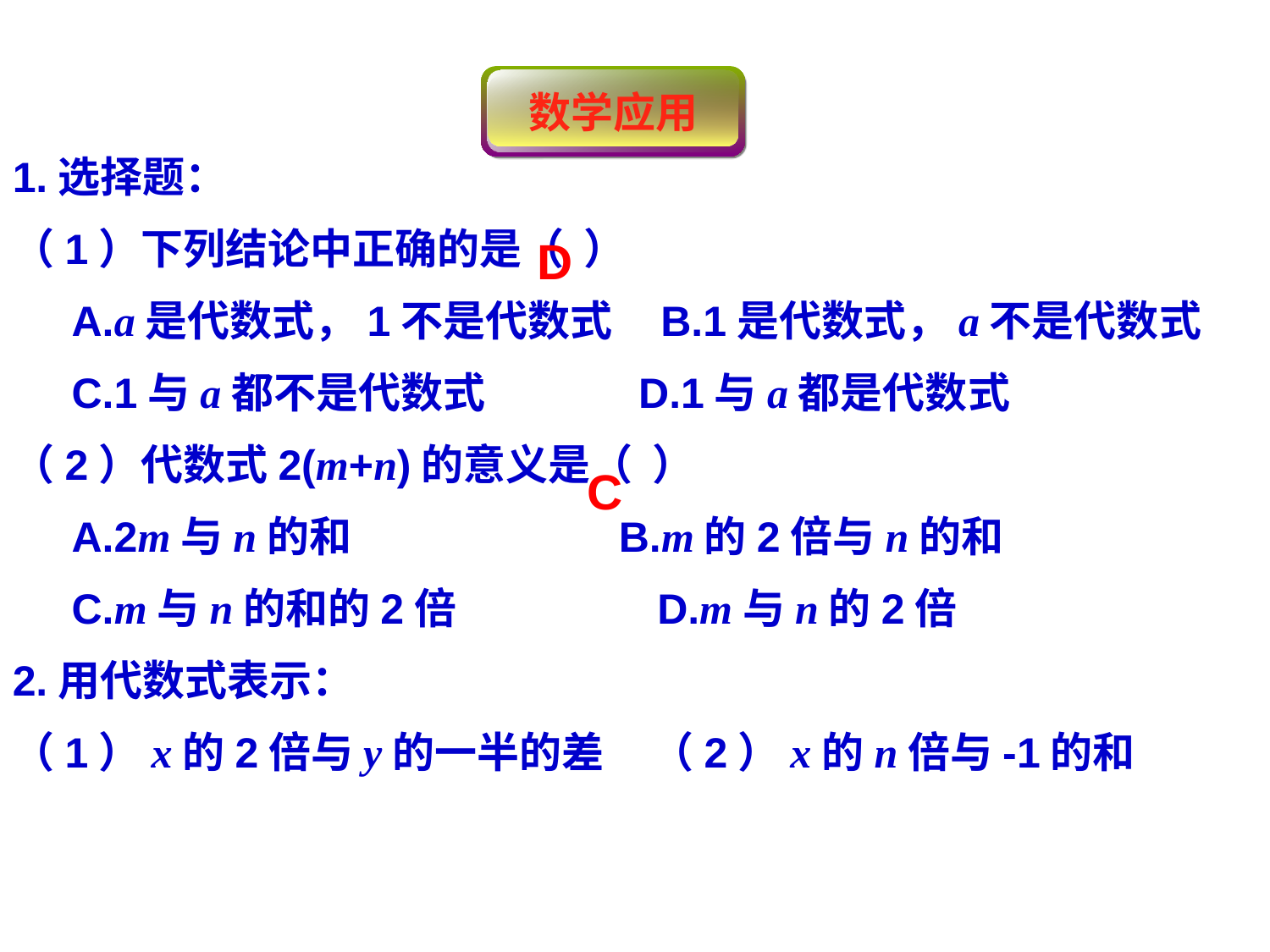

1.选择题：
（1）下列结论中正确的是（  ）
     A.a是代数式，1不是代数式    B.1是代数式，a不是代数式
     C.1与a都不是代数式               D.1与a都是代数式
（2）代数式2(m+n)的意义是（  ）
     A.2m与n的和                           B.m的2倍与n的和
     C.m与n的和的2倍                    D.m与n的2倍
2.用代数式表示：
（1）x的2倍与y的一半的差     （2）x的n倍与-1的和

数学应用
D
C